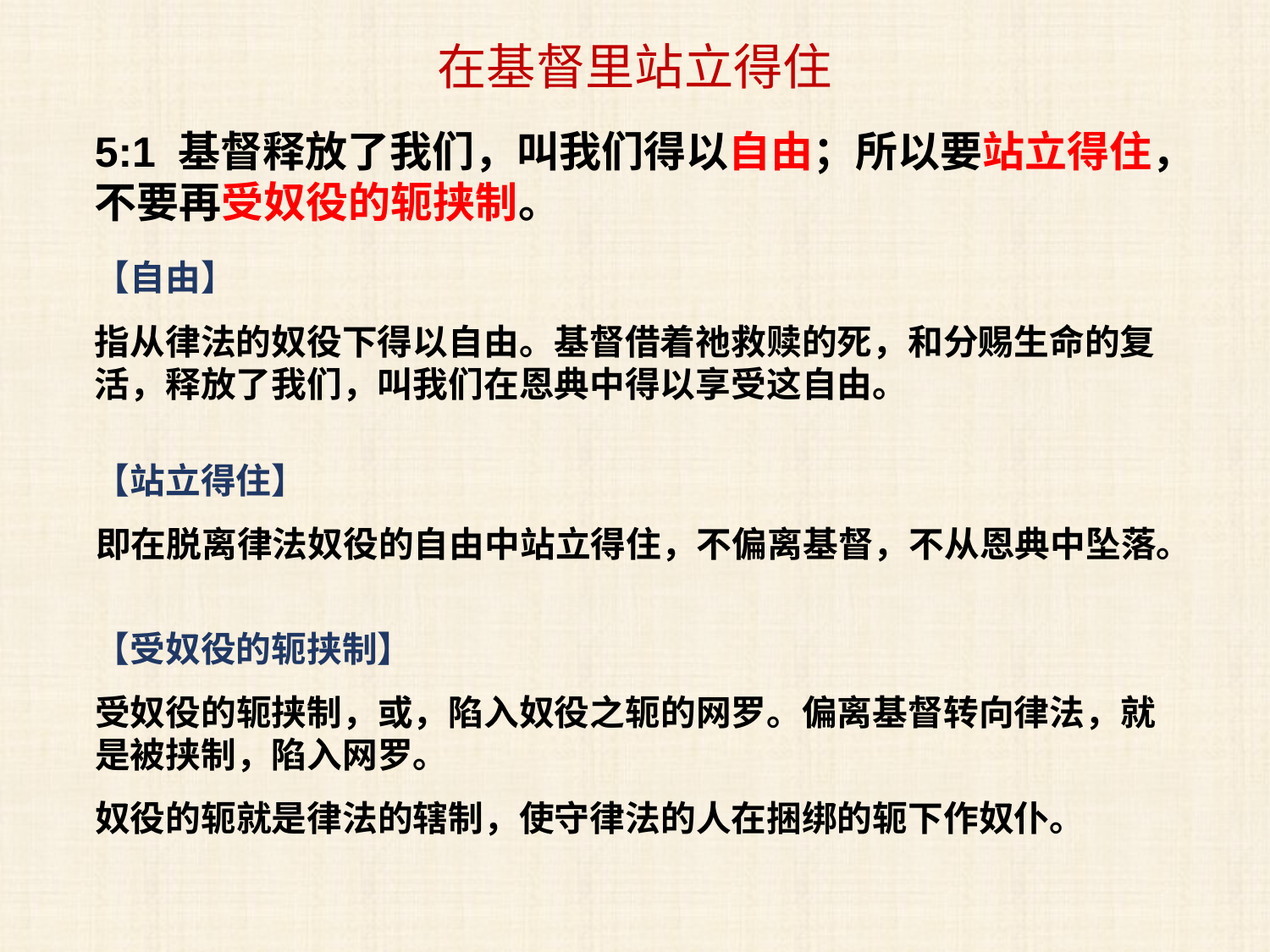

在基督里站立得住
5:1 基督释放了我们，叫我们得以自由；所以要站立得住，不要再受奴役的轭挟制。
【自由】
指从律法的奴役下得以自由。基督借着祂救赎的死，和分赐生命的复活，释放了我们，叫我们在恩典中得以享受这自由。
【站立得住】
即在脱离律法奴役的自由中站立得住，不偏离基督，不从恩典中坠落。
【受奴役的轭挟制】
受奴役的轭挟制，或，陷入奴役之轭的网罗。偏离基督转向律法，就是被挟制，陷入网罗。
奴役的轭就是律法的辖制，使守律法的人在捆绑的轭下作奴仆。